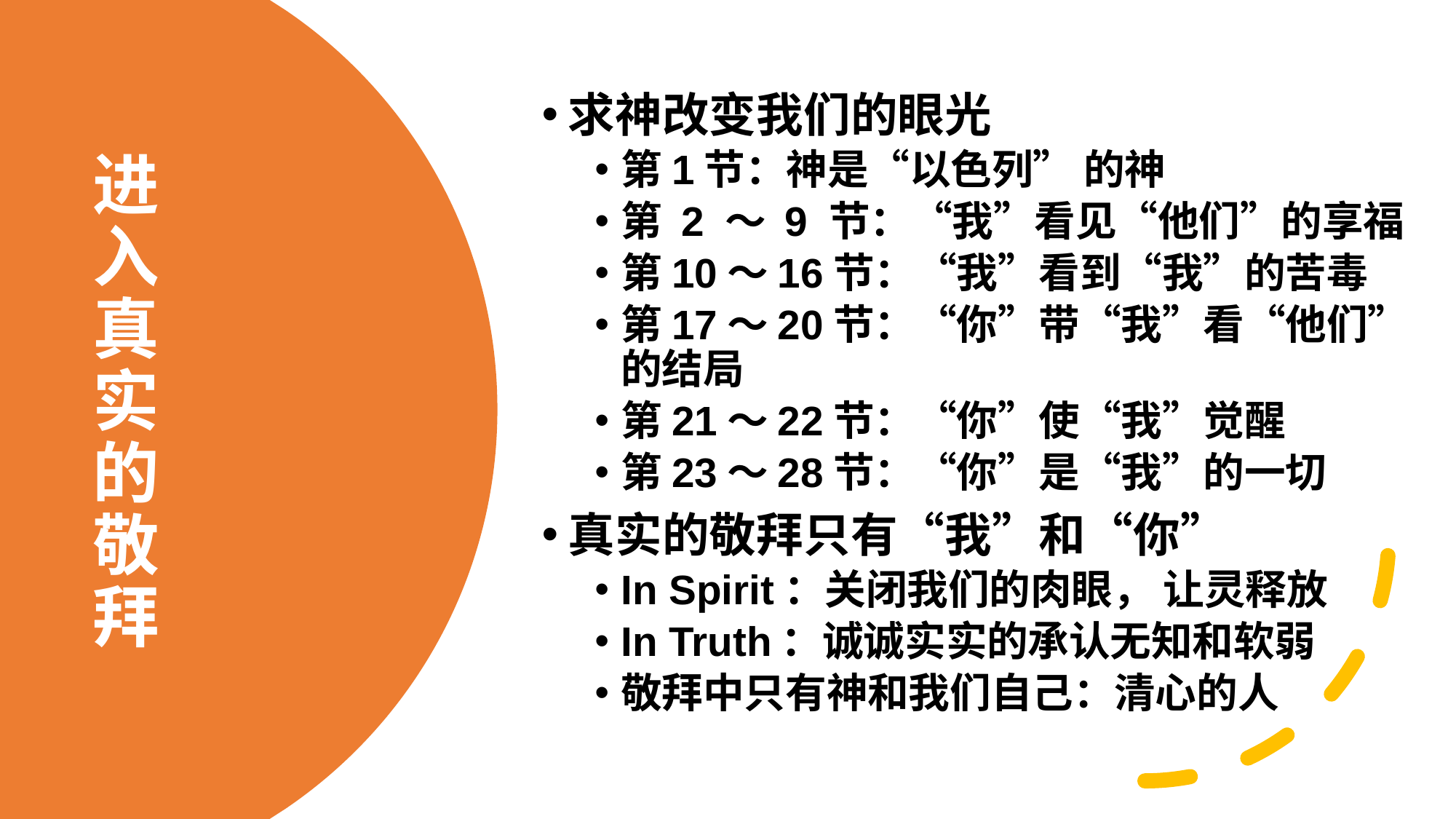

求神改变我们的眼光
第1节：神是“以色列” 的神
第 2 ～ 9 节：“我”看见“他们”的享福
第10～16节：“我”看到“我”的苦毒
第17～20节：“你”带“我”看“他们”的结局
第21～22节：“你”使“我”觉醒
第23～28节：“你”是“我”的一切
真实的敬拜只有“我”和“你”
In Spirit：关闭我们的肉眼， 让灵释放
In Truth：诚诚实实的承认无知和软弱
敬拜中只有神和我们自己：清心的人
# 进入真实的敬拜